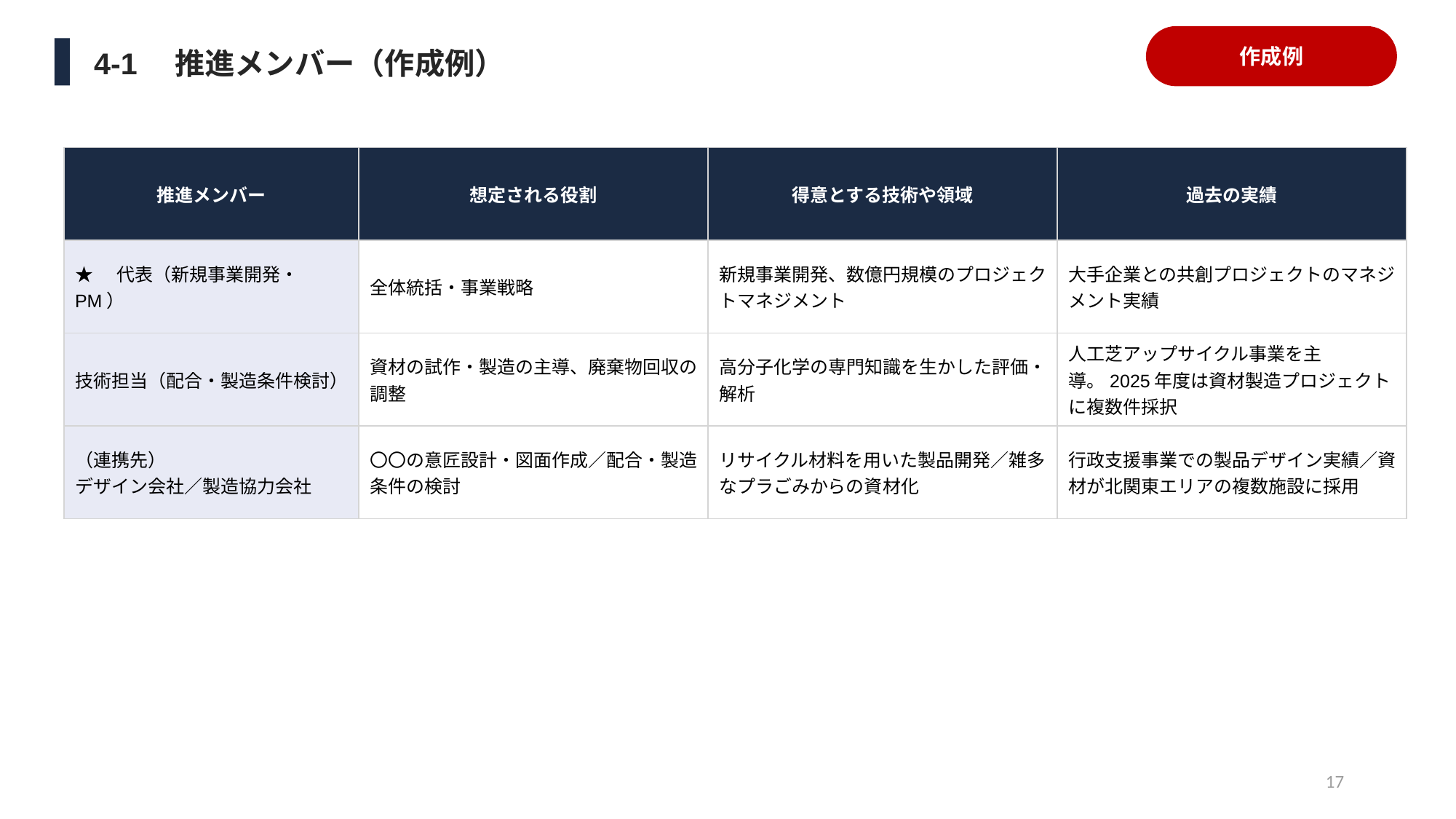

作成例
4-1　推進メンバー（作成例）
| 推進メンバー | 想定される役割 | 得意とする技術や領域 | 過去の実績 |
| --- | --- | --- | --- |
| ★　代表（新規事業開発・PM） | 全体統括・事業戦略 | 新規事業開発、数億円規模のプロジェクトマネジメント | 大手企業との共創プロジェクトのマネジメント実績 |
| 技術担当（配合・製造条件検討） | 資材の試作・製造の主導、廃棄物回収の調整 | 高分子化学の専門知識を生かした評価・解析 | 人工芝アップサイクル事業を主導。2025年度は資材製造プロジェクトに複数件採択 |
| （連携先） デザイン会社／製造協力会社 | 〇〇の意匠設計・図面作成／配合・製造条件の検討 | リサイクル材料を用いた製品開発／雑多なプラごみからの資材化 | 行政支援事業での製品デザイン実績／資材が北関東エリアの複数施設に採用 |
17